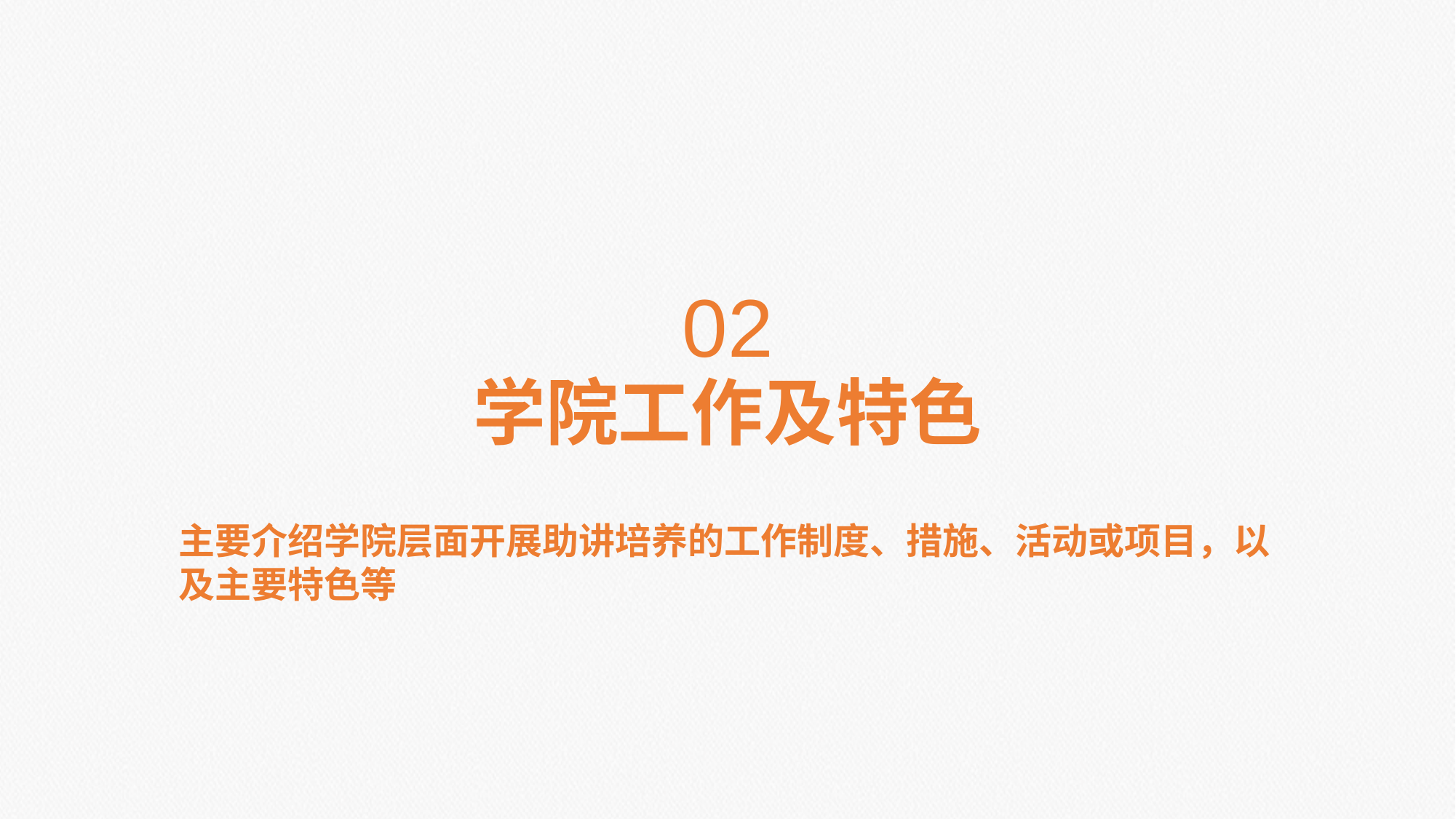

02
学院工作及特色
主要介绍学院层面开展助讲培养的工作制度、措施、活动或项目，以及主要特色等